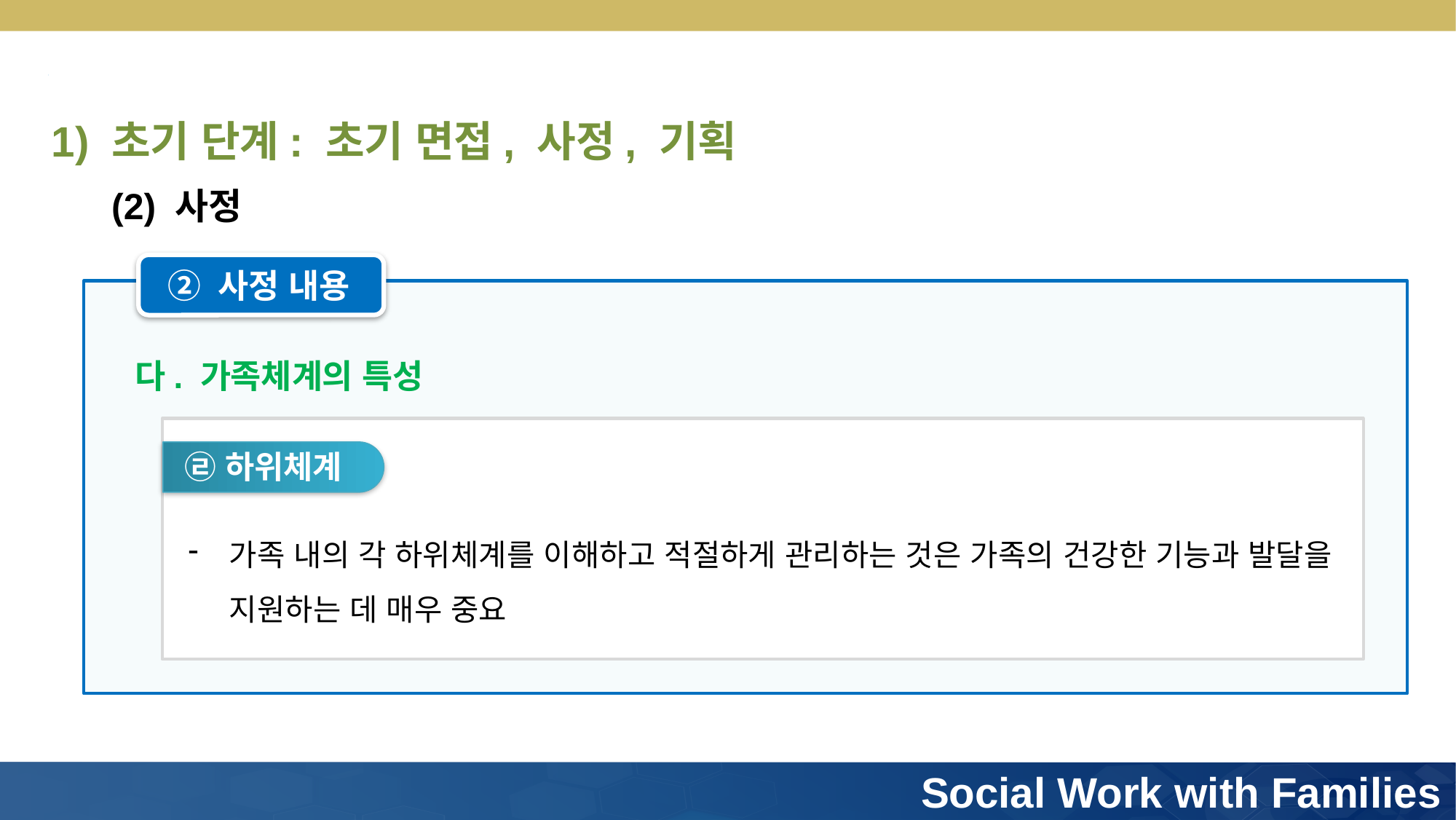

1) 초기 단계: 초기 면접, 사정, 기획
(2) 사정

② 사정 내용

다. 가족체계의 특성

㉣ 하위체계
가족 내의 각 하위체계를 이해하고 적절하게 관리하는 것은 가족의 건강한 기능과 발달을 지원하는 데 매우 중요